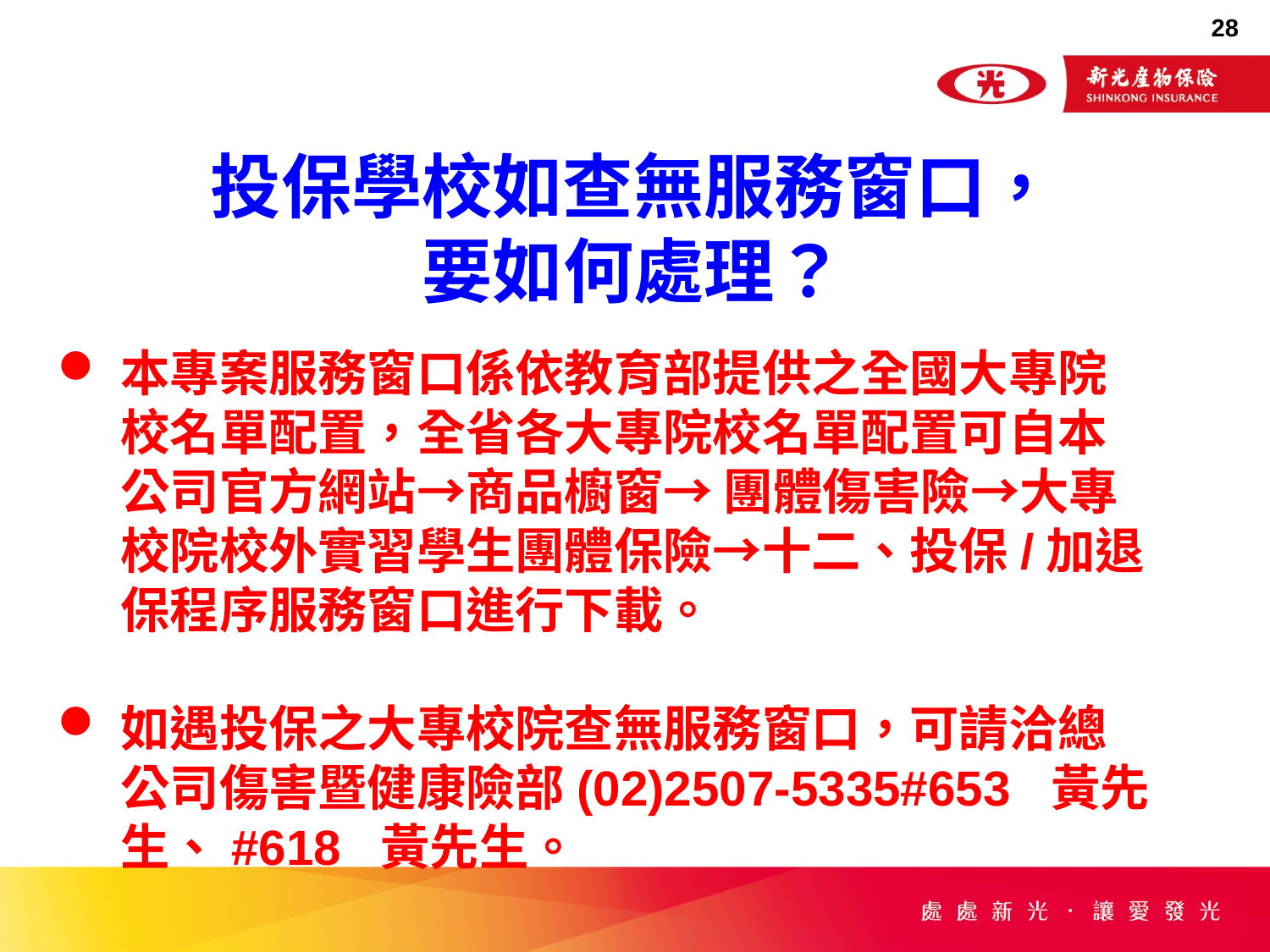

投保學校如查無服務窗口，
要如何處理？
本專案服務窗口係依教育部提供之全國大專院校名單配置，全省各大專院校名單配置可自本公司官方網站→商品櫥窗→ 團體傷害險→大專校院校外實習學生團體保險→十二、投保/加退保程序服務窗口進行下載。

如遇投保之大專校院查無服務窗口，可請洽總公司傷害暨健康險部(02)2507-5335#653  黃先生、#618  黃先生。